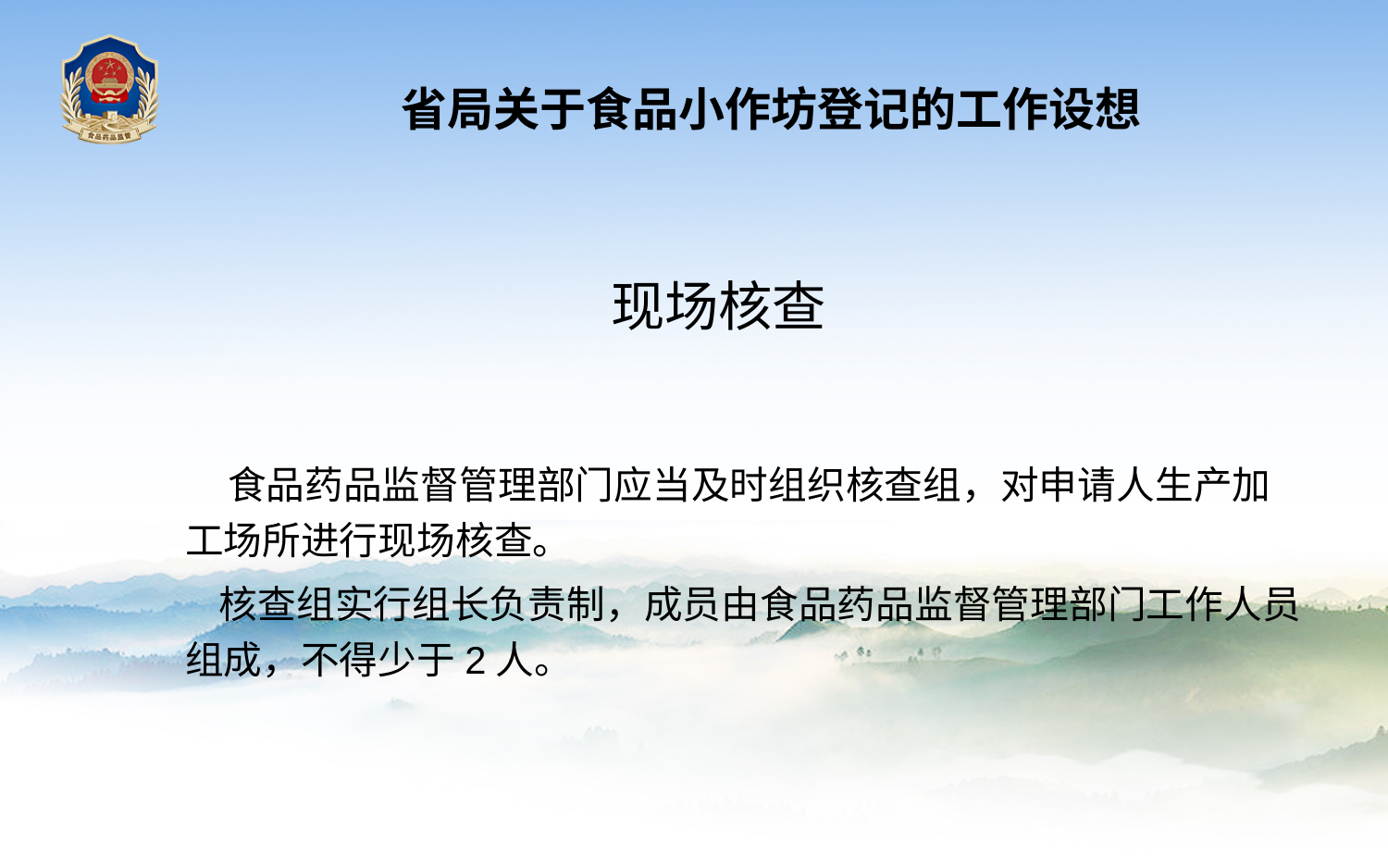

省局关于食品小作坊登记的工作设想

现场核查

          食品药品监督管理部门应当及时组织核查组，对申请人生产加工场所进行现场核查。
         核查组实行组长负责制，成员由食品药品监督管理部门工作人员组成，不得少于2人。